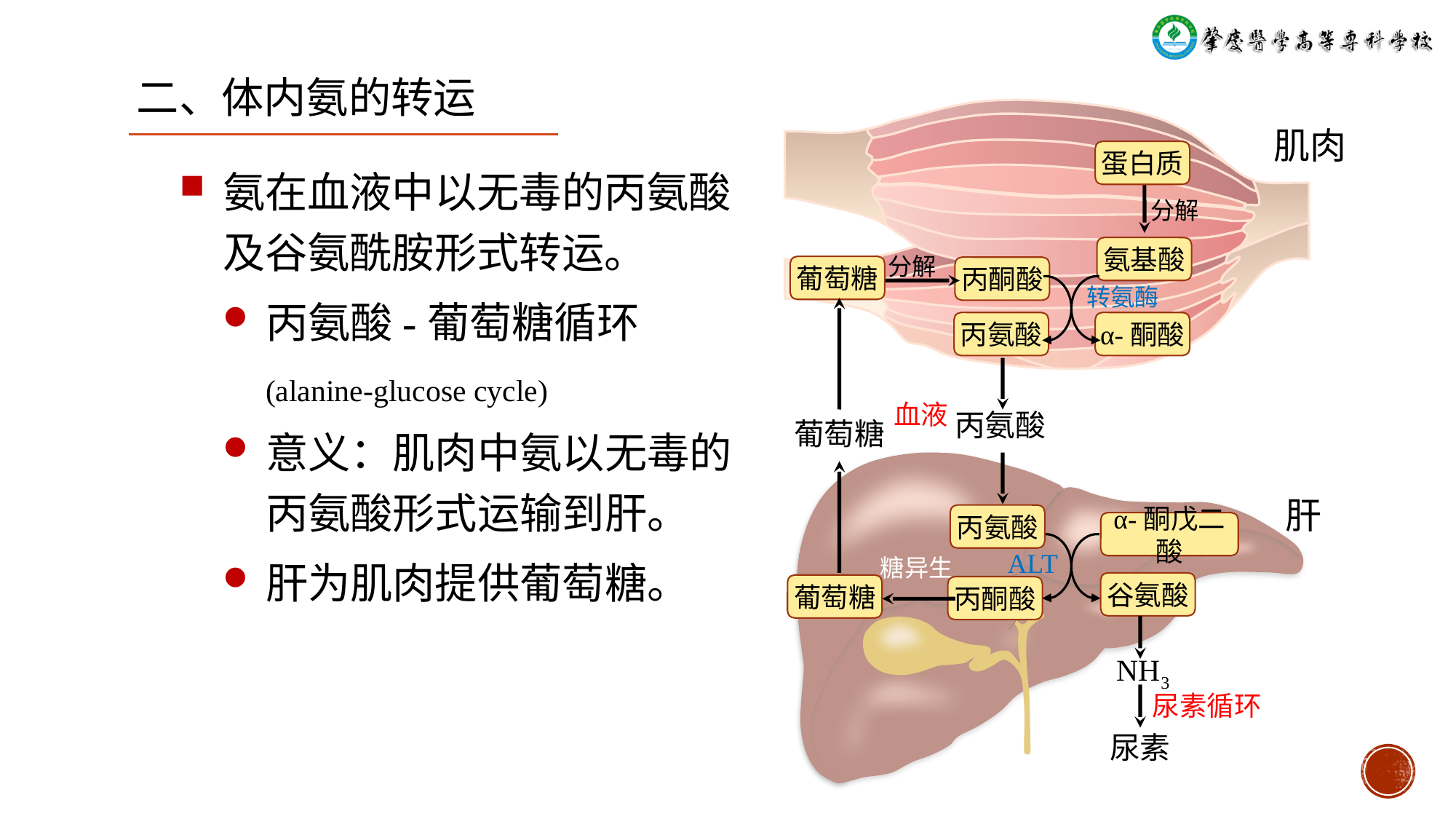

二、体内氨的转运

肌肉
蛋白质
氨在血液中以无毒的丙氨酸及谷氨酰胺形式转运。
丙氨酸-葡萄糖循环(alanine-glucose cycle)
意义：肌肉中氨以无毒的丙氨酸形式运输到肝。
肝为肌肉提供葡萄糖。

分解
氨基酸
分解
葡萄糖
丙酮酸

转氨酶

丙氨酸
α-酮酸

血液
丙氨酸
葡萄糖

肝
丙氨酸
α-酮戊二酸

ALT
糖异生
谷氨酸
葡萄糖
丙酮酸

NH3
尿素循环

尿素